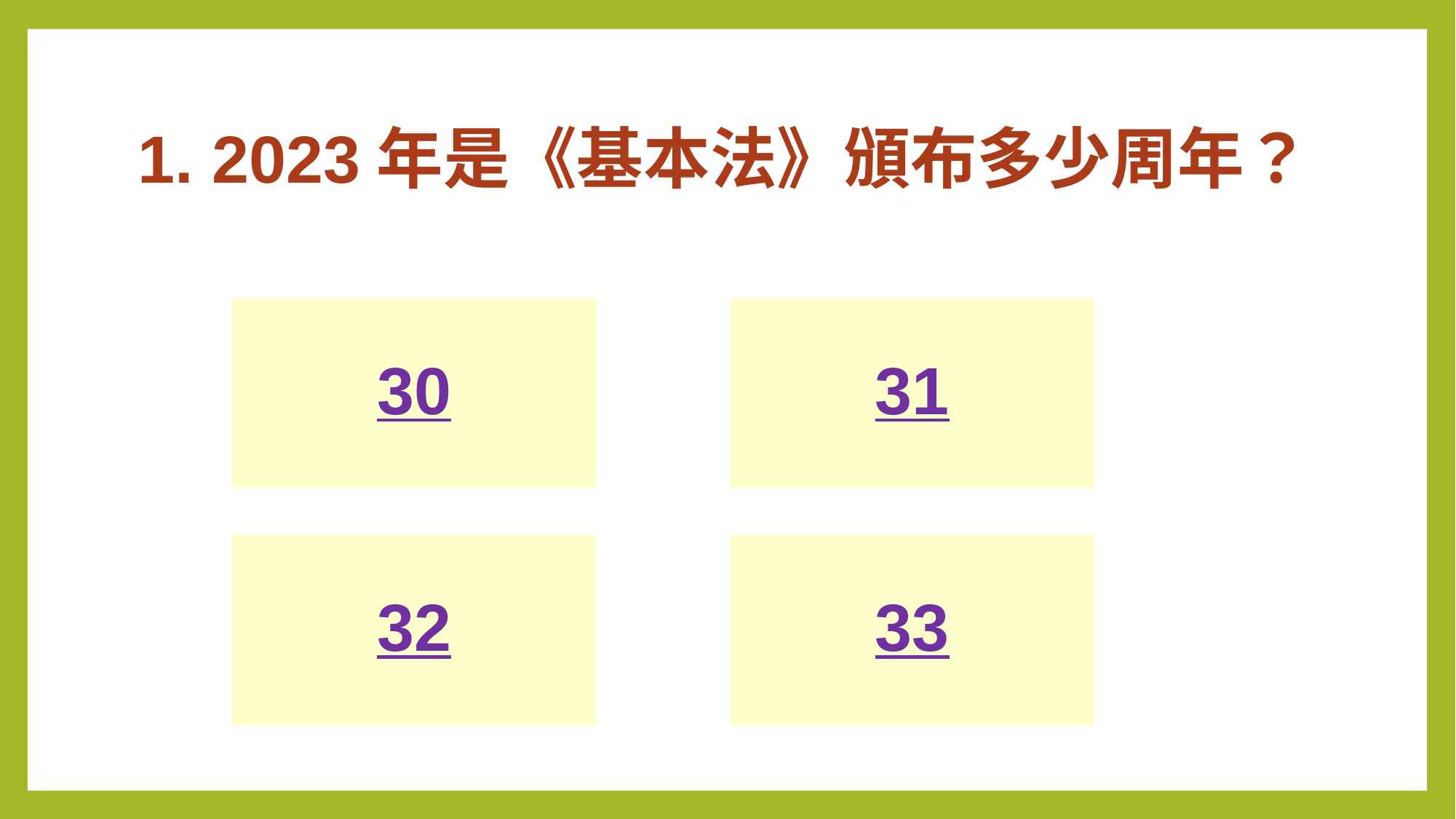

# 1. 2023年是《基本法》頒布多少周年？
30
31
32
33